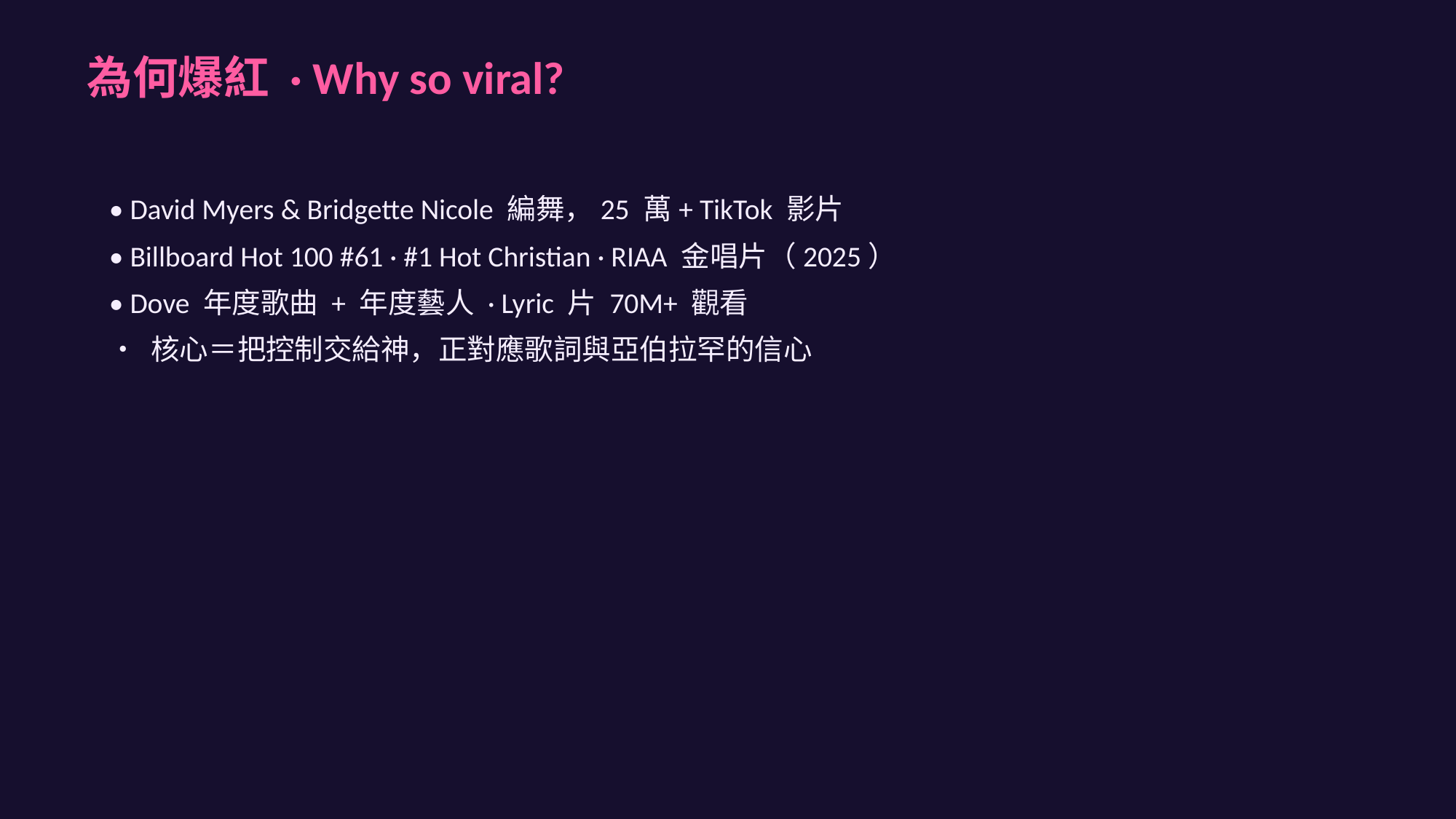

為何爆紅 · Why so viral?
• David Myers & Bridgette Nicole 編舞，25 萬+ TikTok 影片
• Billboard Hot 100 #61 · #1 Hot Christian · RIAA 金唱片（2025）
• Dove 年度歌曲 + 年度藝人 · Lyric 片 70M+ 觀看
• 核心＝把控制交給神，正對應歌詞與亞伯拉罕的信心